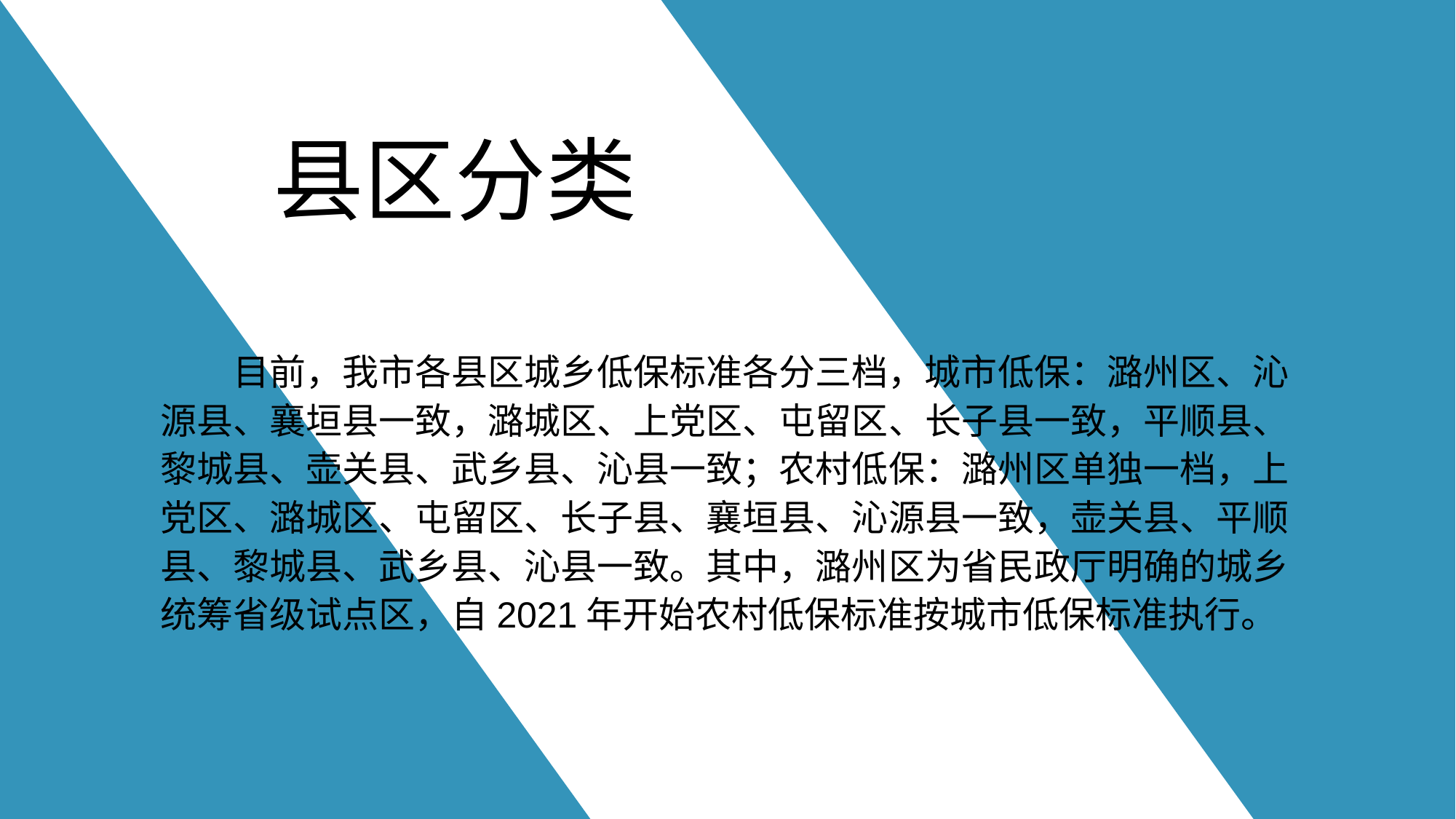

县区分类

目前，我市各县区城乡低保标准各分三档，城市低保：潞州区、沁源县、襄垣县一致，潞城区、上党区、屯留区、长子县一致，平顺县、黎城县、壶关县、武乡县、沁县一致；农村低保：潞州区单独一档，上党区、潞城区、屯留区、长子县、襄垣县、沁源县一致，壶关县、平顺县、黎城县、武乡县、沁县一致。其中，潞州区为省民政厅明确的城乡统筹省级试点区，自2021年开始农村低保标准按城市低保标准执行。